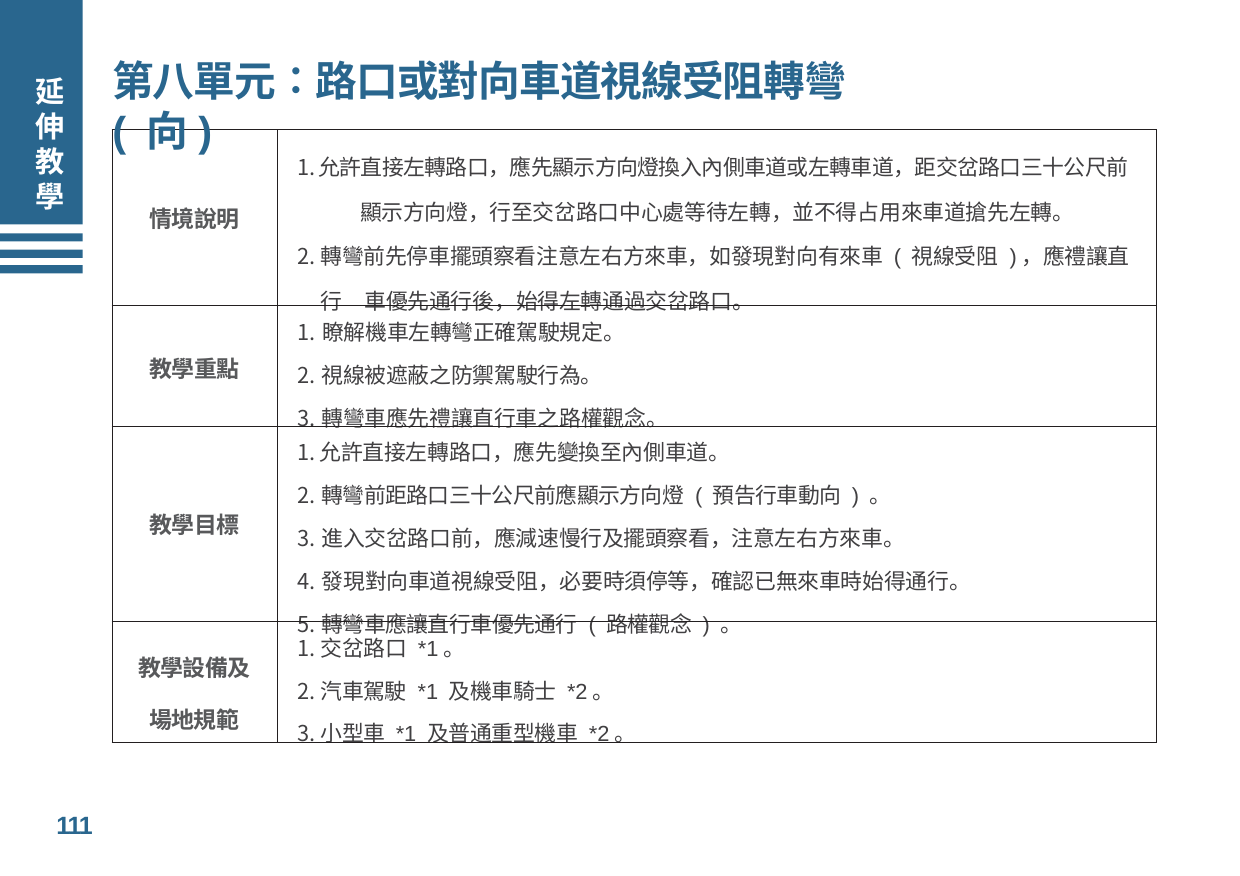

# 第八單元∶路口或對向車道視線受阻轉彎( 向)
延伸教學
| 情境說明 | 允許直接左轉路口，應先顯示方向燈換入內側車道或左轉車道，距交岔路口三十公尺前 顯示方向燈，行至交岔路口中心處等待左轉，並不得占用來車道搶先左轉。 轉彎前先停車擺頭察看注意左右方來車，如發現對向有來車 ( 視線受阻 )，應禮讓直行 車優先通行後，始得左轉通過交岔路口。 |
| --- | --- |
| 教學重點 | 瞭解機車左轉彎正確駕駛規定。 視線被遮蔽之防禦駕駛行為。 轉彎車應先禮讓直行車之路權觀念。 |
| 教學目標 | 允許直接左轉路口，應先變換至內側車道。 轉彎前距路口三十公尺前應顯示方向燈 ( 預告行車動向 ) 。 進入交岔路口前，應減速慢行及擺頭察看，注意左右方來車。 發現對向車道視線受阻，必要時須停等，確認已無來車時始得通行。 轉彎車應讓直行車優先通行 ( 路權觀念 ) 。 |
| 教學設備及場地規範 | 交岔路口 \*1。 汽車駕駛 \*1 及機車騎士 \*2。 小型車 \*1 及普通重型機車 \*2。 |

111